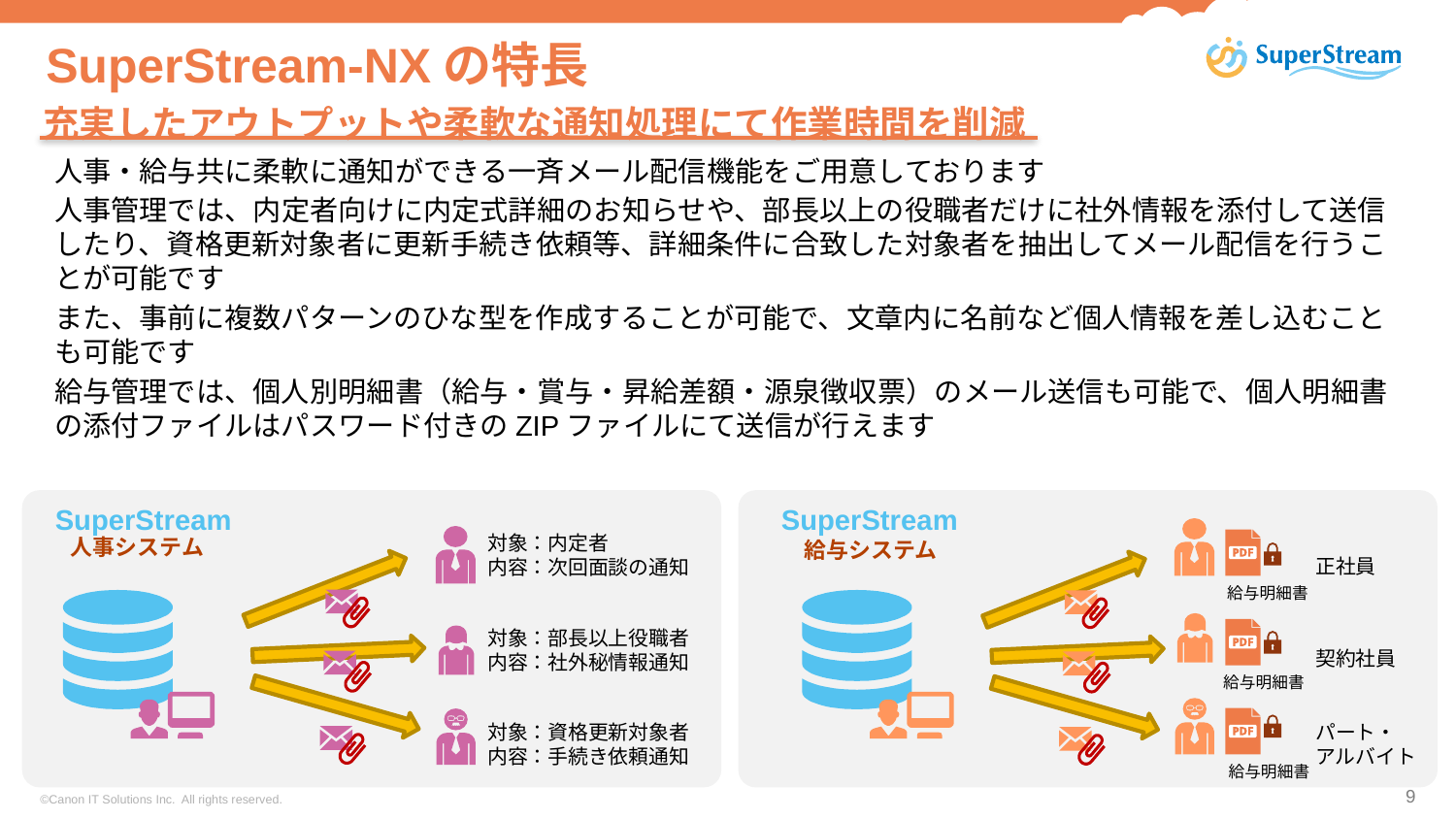

# SuperStream-NXの特長
充実したアウトプットや柔軟な通知処理にて作業時間を削減
人事・給与共に柔軟に通知ができる一斉メール配信機能をご用意しております
人事管理では、内定者向けに内定式詳細のお知らせや、部長以上の役職者だけに社外情報を添付して送信したり、資格更新対象者に更新手続き依頼等、詳細条件に合致した対象者を抽出してメール配信を行うことが可能です
また、事前に複数パターンのひな型を作成することが可能で、文章内に名前など個人情報を差し込むことも可能です
給与管理では、個人別明細書（給与・賞与・昇給差額・源泉徴収票）のメール送信も可能で、個人明細書の添付ファイルはパスワード付きのZIPファイルにて送信が行えます

SuperStream
SuperStream

対象：内定者
内容：次回面談の通知

人事システム
給与システム

正社員
給与明細書

対象：部長以上役職者
内容：社外秘情報通知

契約社員

給与明細書

パート・
アルバイト
対象：資格更新対象者
内容：手続き依頼通知

給与明細書
©Canon IT Solutions Inc.  All rights reserved.
9